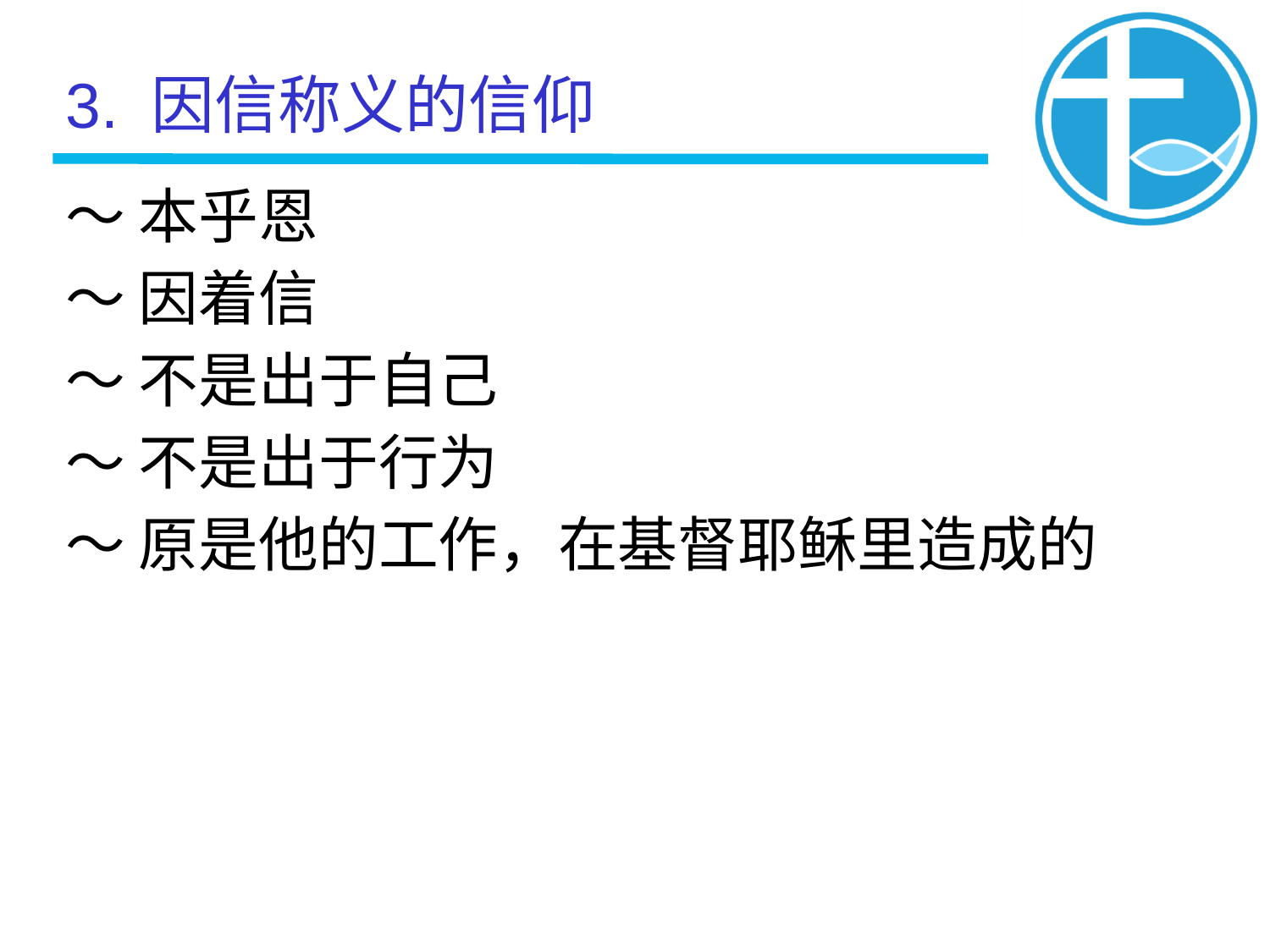

3. 因信称义的信仰
～ 本乎恩
～ 因着信
～ 不是出于自己
～ 不是出于行为
～ 原是他的工作，在基督耶稣里造成的